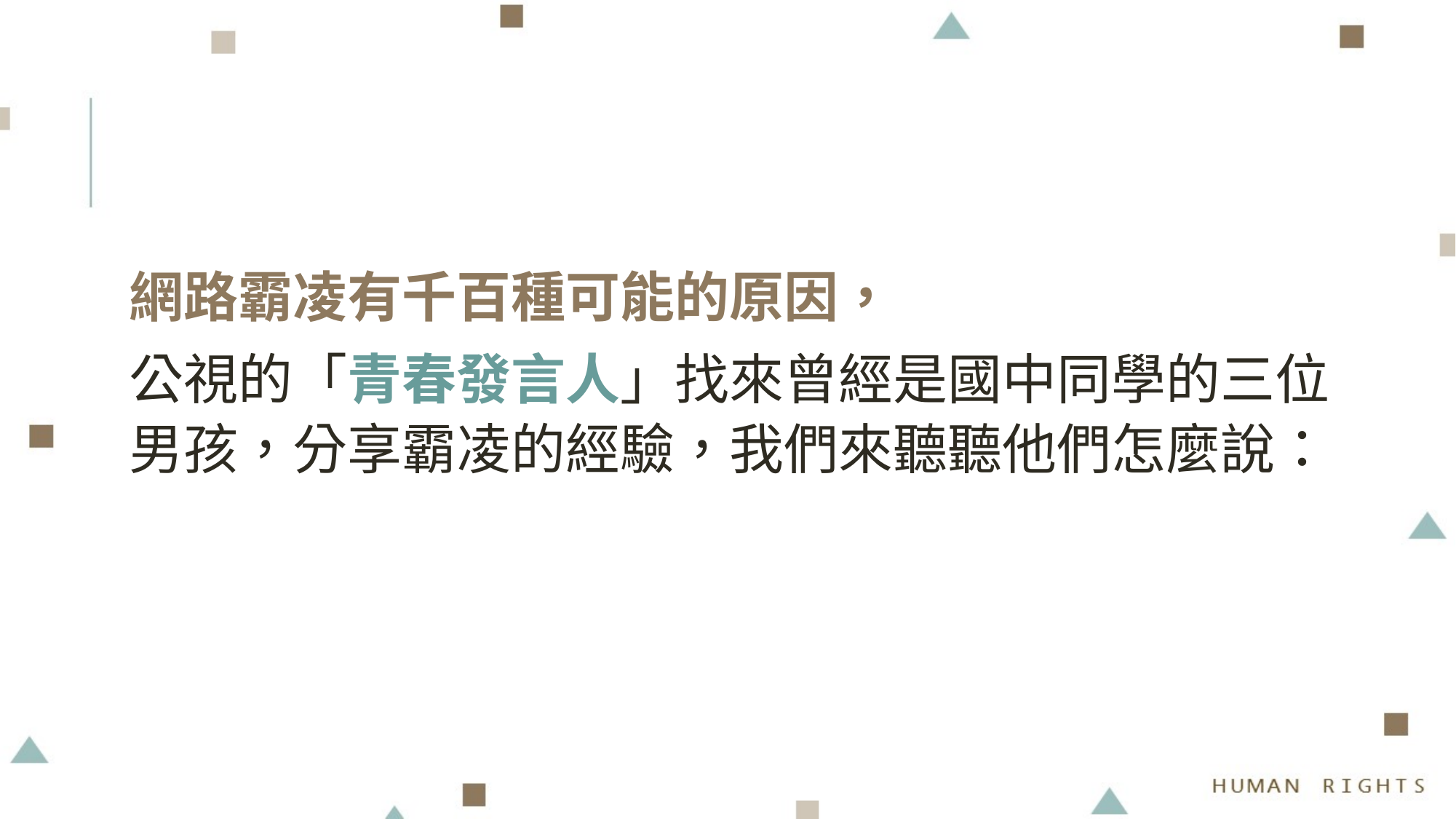

網路霸凌有千百種可能的原因，
公視的「青春發言人」找來曾經是國中同學的三位男孩，分享霸凌的經驗，我們來聽聽他們怎麼說：